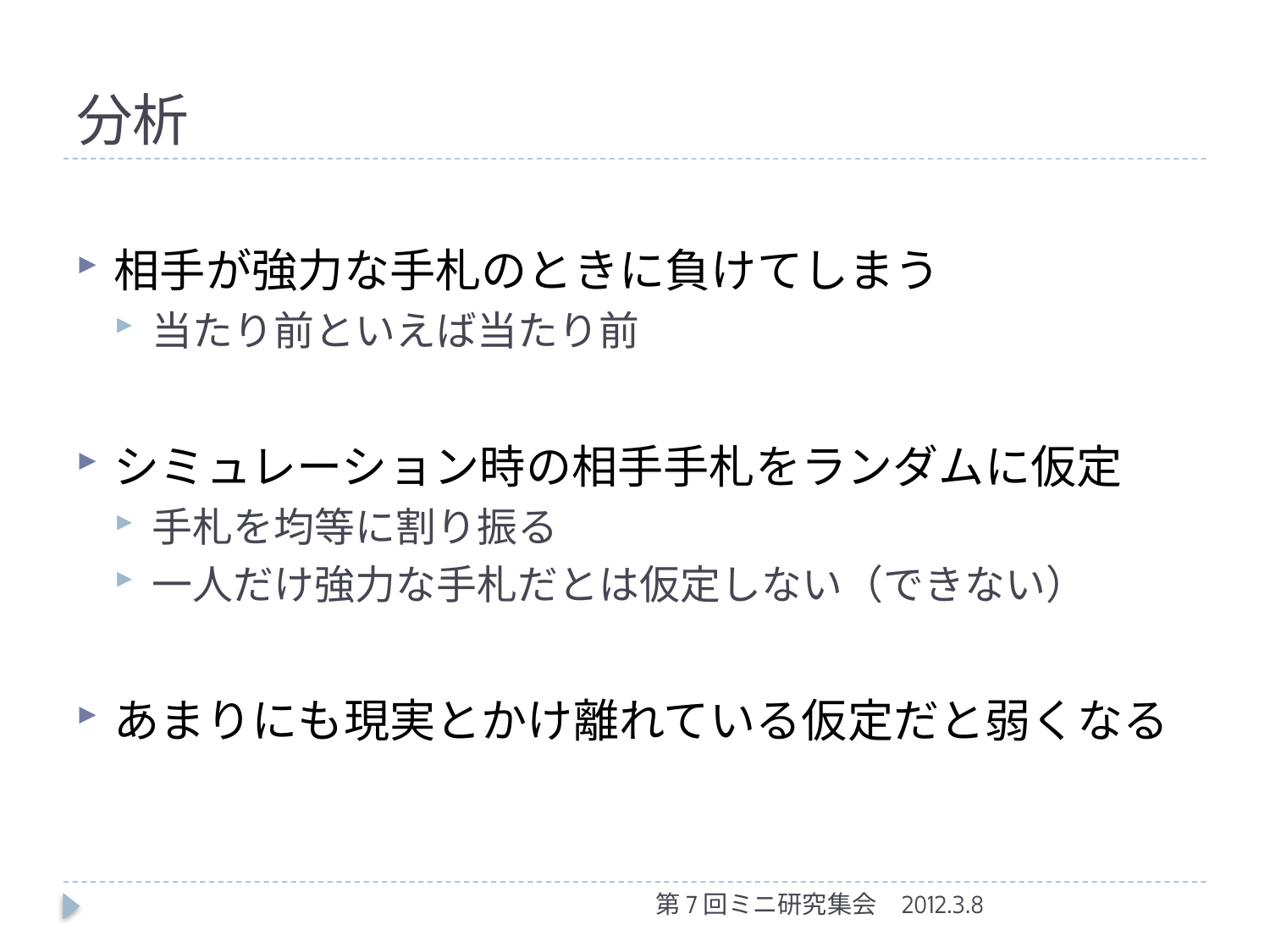

# 分析

相手が強力な手札のときに負けてしまう
当たり前といえば当たり前

シミュレーション時の相手手札をランダムに仮定
手札を均等に割り振る
一人だけ強力な手札だとは仮定しない（できない）

あまりにも現実とかけ離れている仮定だと弱くなる

第7回ミニ研究集会
2012.3.8